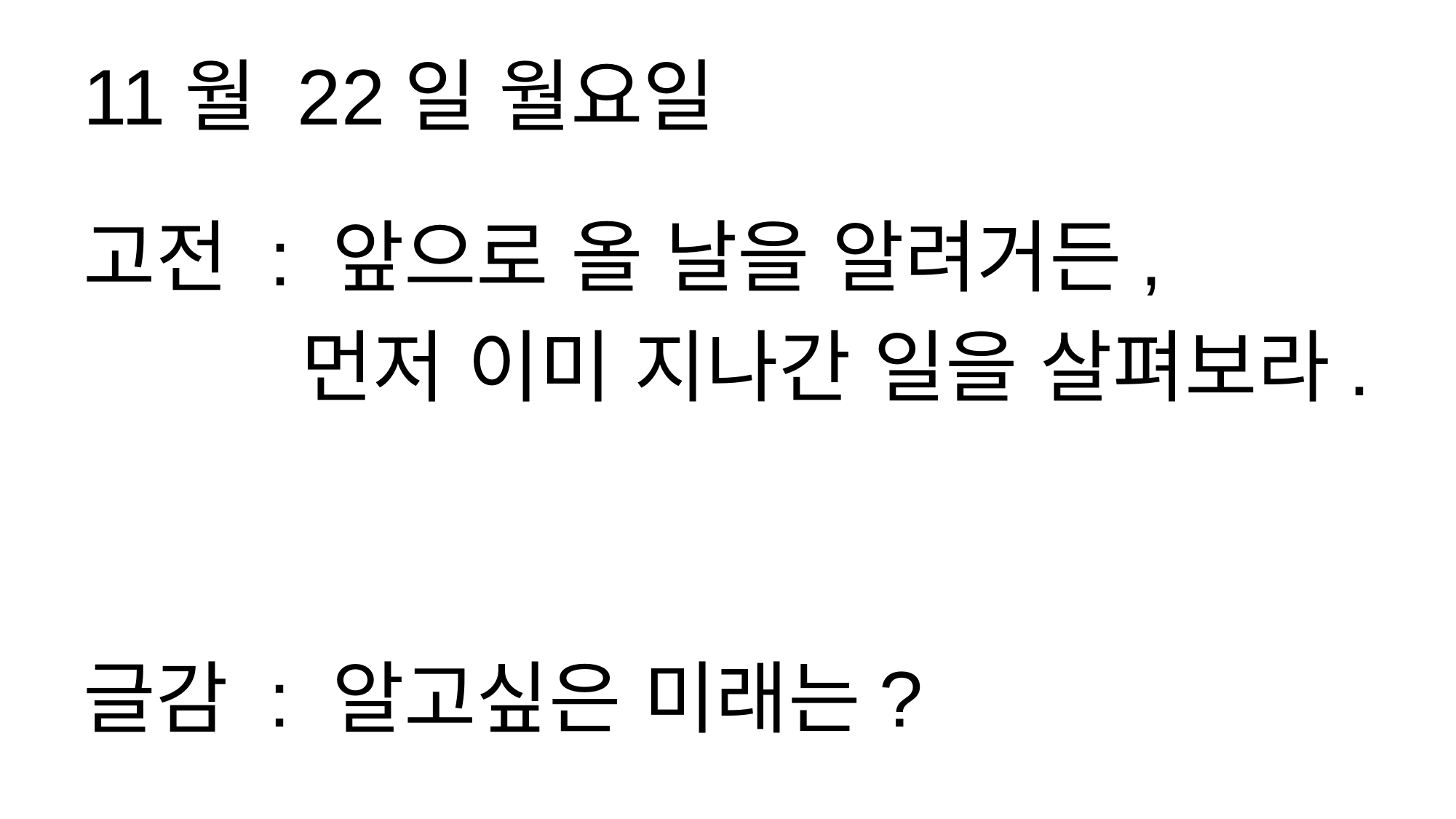

11월 22일 월요일
고전 : 앞으로 올 날을 알려거든,
         먼저 이미 지나간 일을 살펴보라.
글감 : 알고싶은 미래는?